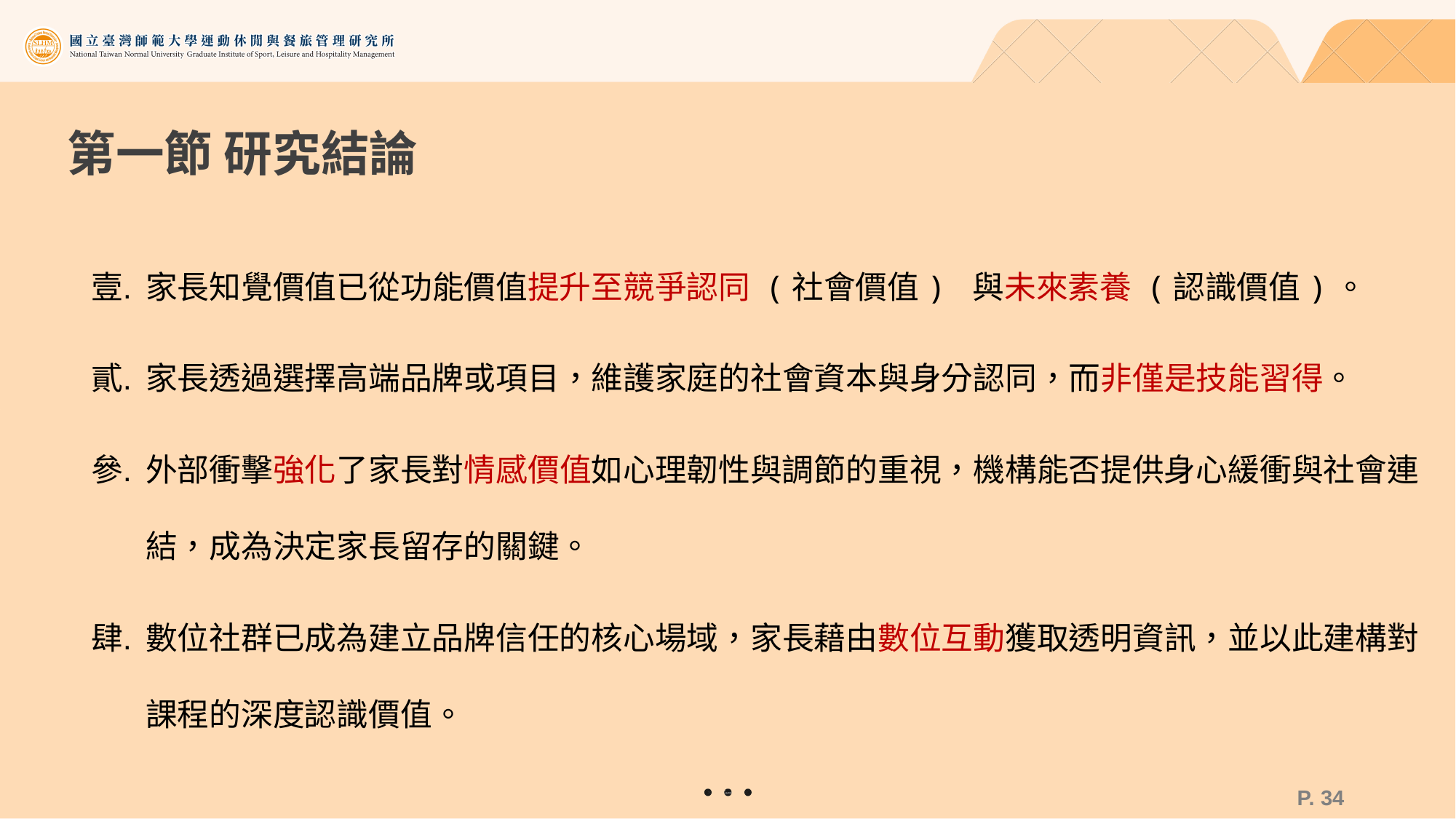

# 第一節 研究結論
家長知覺價值已從功能價值提升至競爭認同 (社會價值) 與未來素養 (認識價值)。
家長透過選擇高端品牌或項目，維護家庭的社會資本與身分認同，而非僅是技能習得。
外部衝擊強化了家長對情感價值如心理韌性與調節的重視，機構能否提供身心緩衝與社會連結，成為決定家長留存的關鍵。
數位社群已成為建立品牌信任的核心場域，家長藉由數位互動獲取透明資訊，並以此建構對課程的深度認識價值。
P. 34